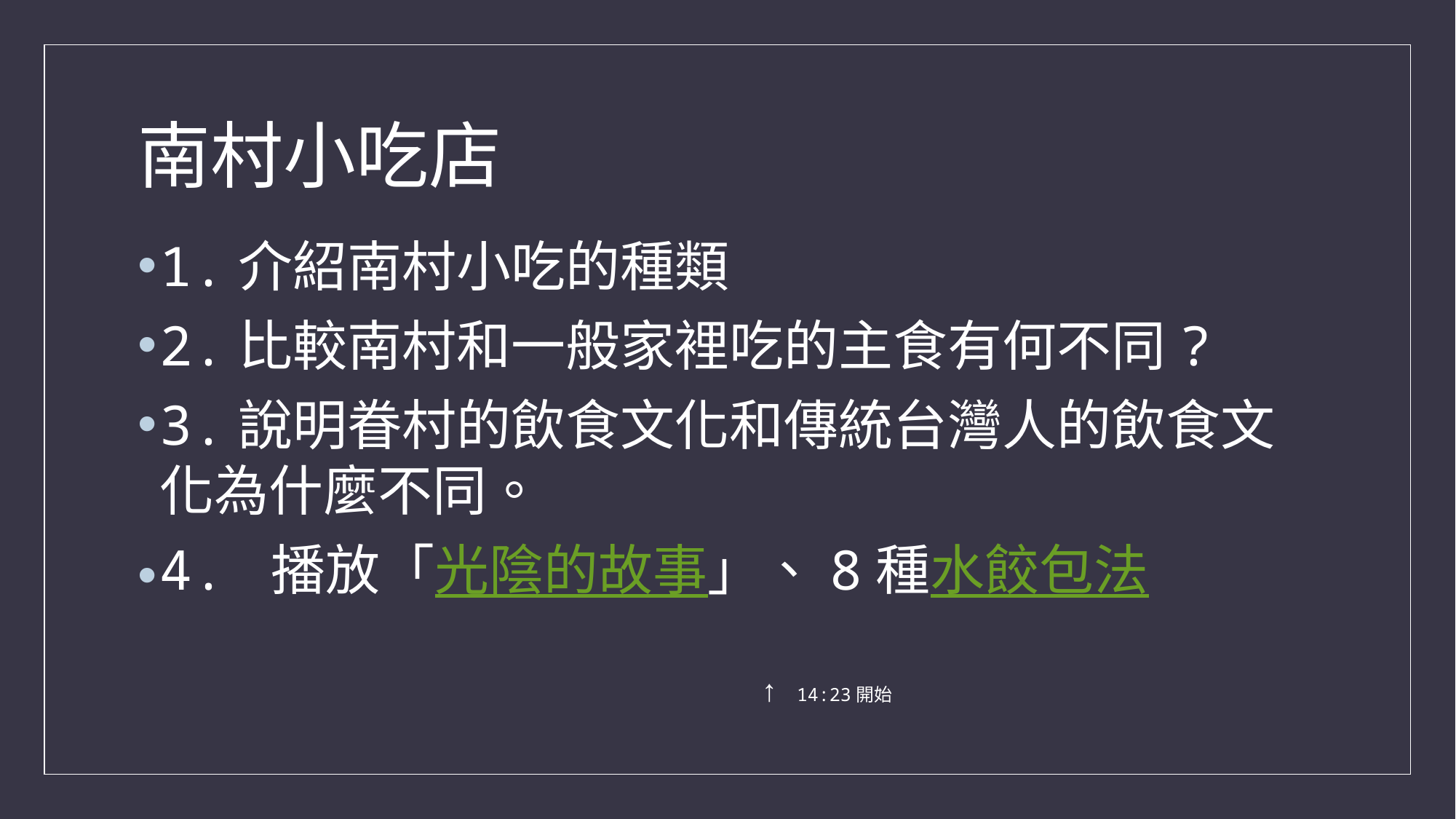

# 南村小吃店
1.介紹南村小吃的種類
2.比較南村和一般家裡吃的主食有何不同?
3.說明眷村的飲食文化和傳統台灣人的飲食文化為什麼不同。
4. 播放「光陰的故事」、8種水餃包法
                   ↑ 14:23開始